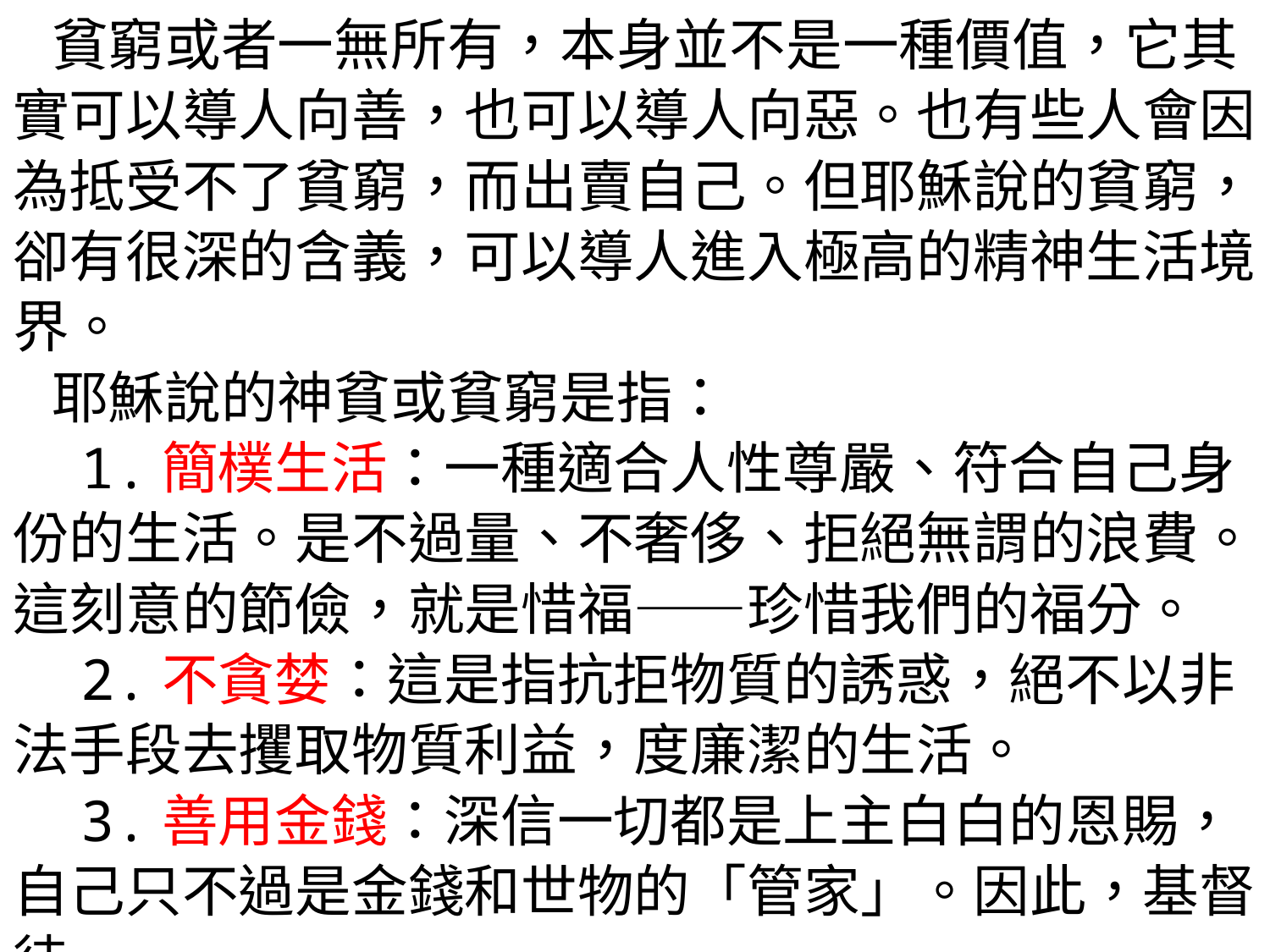

貧窮或者一無所有，本身並不是一種價值，它其實可以導人向善，也可以導人向惡。也有些人會因為抵受不了貧窮，而出賣自己。但耶穌說的貧窮，卻有很深的含義，可以導人進入極高的精神生活境界。
  耶穌說的神貧或貧窮是指：
  1.簡樸生活：一種適合人性尊嚴、符合自己身份的生活。是不過量、不奢侈、拒絕無謂的浪費。這刻意的節儉，就是惜福——珍惜我們的福分。
  2.不貪婪：這是指抗拒物質的誘惑，絕不以非法手段去攫取物質利益，度廉潔的生活。
  3.善用金錢：深信一切都是上主白白的恩賜，自己只不過是金錢和世物的「管家」。因此，基督徒